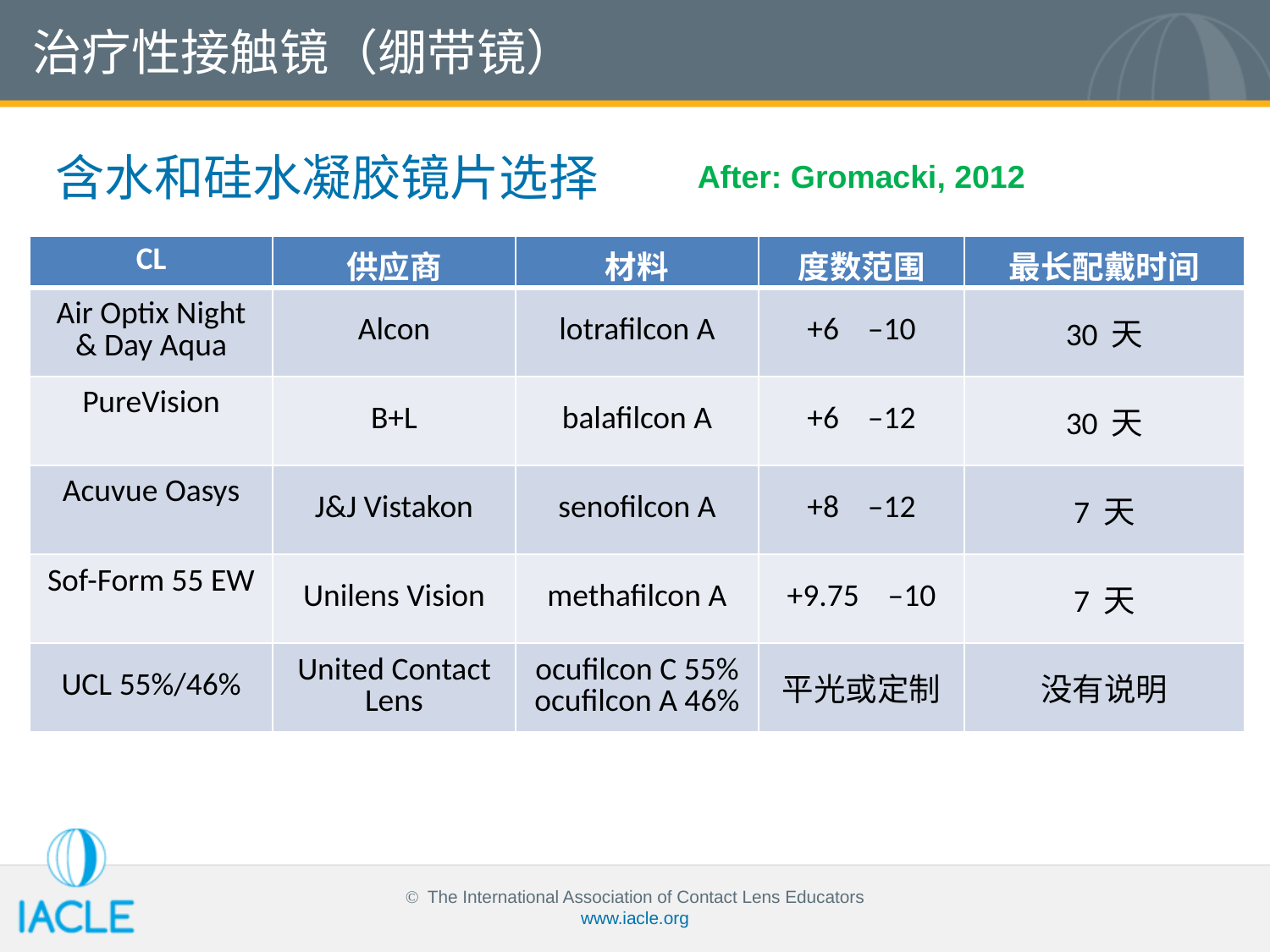

治疗性接触镜（绷带镜）
含水和硅水凝胶镜片选择
After: Gromacki, 2012
| CL | 供应商 | 材料 | 度数范围 | 最长配戴时间 |
| --- | --- | --- | --- | --- |
| Air Optix Night & Day Aqua | Alcon | lotrafilcon A | +6 –10 | 30 天 |
| PureVision | B+L | balafilcon A | +6 –12 | 30 天 |
| Acuvue Oasys | J&J Vistakon | senofilcon A | +8 –12 | 7 天 |
| Sof-Form 55 EW | Unilens Vision | methafilcon A | +9.75 –10 | 7 天 |
| UCL 55%/46% | United Contact Lens | ocufilcon C 55% ocufilcon A 46% | 平光或定制 | 没有说明 |